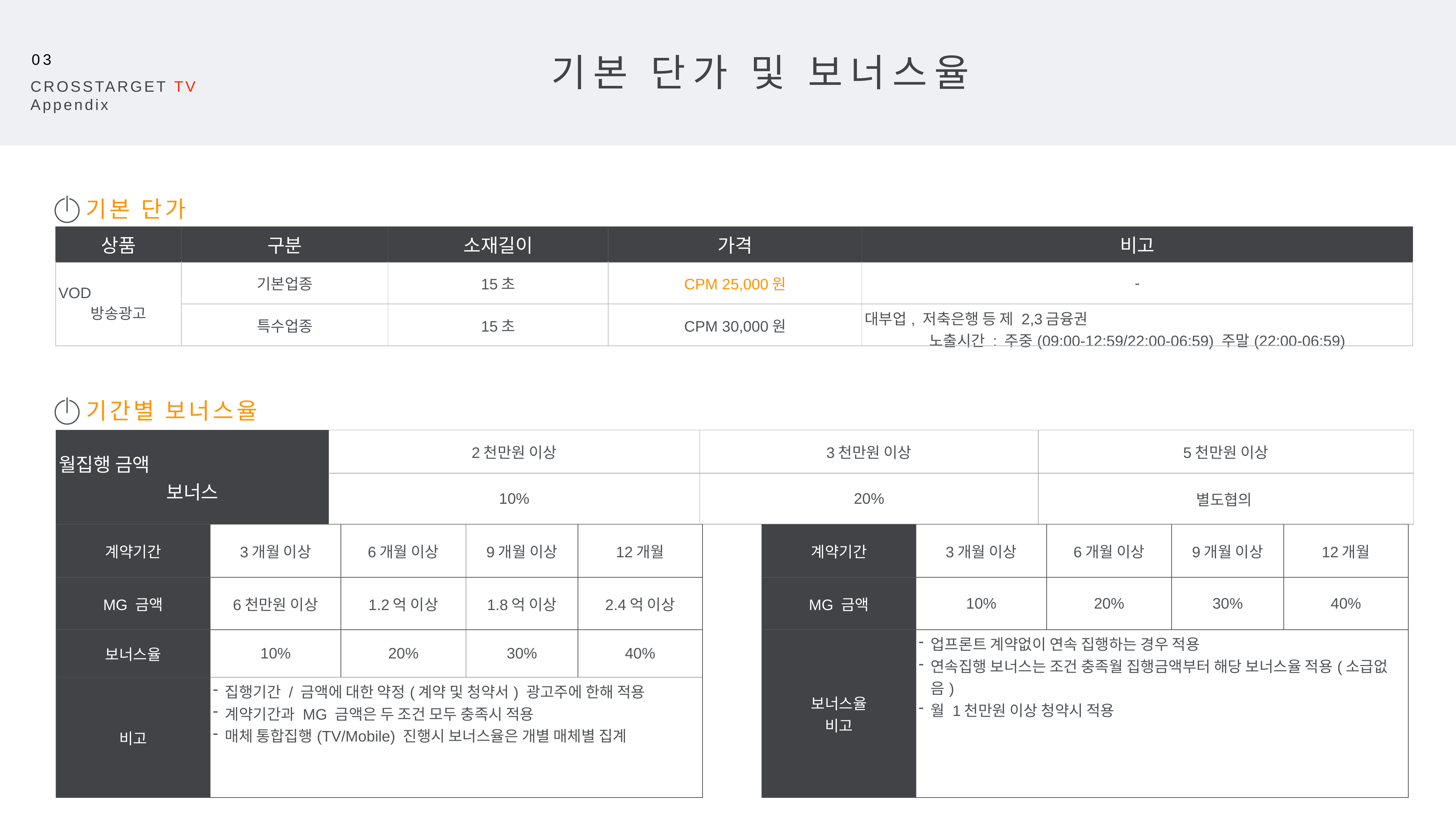

21
기본 단가 및 보너스율
03
CROSSTARGET TV
Appendix
기본 단가

| 상품 | 구분 | 소재길이 | 가격 | 비고 |
| --- | --- | --- | --- | --- |
| VOD 방송광고 | 기본업종 | 15초 | CPM 25,000원 | - |
|  | 특수업종 | 15초 | CPM 30,000원 | 대부업, 저축은행 등 제 2,3금융권 노출시간 : 주중(09:00-12:59/22:00-06:59) 주말(22:00-06:59) |
기간별 보너스율

| 월집행 금액 보너스 | 2천만원 이상 | 3천만원 이상 | 5천만원 이상 |
| --- | --- | --- | --- |
|  | 10% | 20% | 별도협의 |
| 계약기간 | 3개월 이상 | 6개월 이상 | 9개월 이상 | 12개월 |
| --- | --- | --- | --- | --- |
| MG 금액 | 6천만원 이상 | 1.2억 이상 | 1.8억 이상 | 2.4억 이상 |
| 보너스율 | 10% | 20% | 30% | 40% |
| 비고 | 집행기간 / 금액에 대한 약정(계약 및 청약서) 광고주에 한해 적용 계약기간과 MG 금액은 두 조건 모두 충족시 적용 매체 통합집행(TV/Mobile) 진행시 보너스율은 개별 매체별 집계 |  |  |  |
| 계약기간 | 3개월 이상 | 6개월 이상 | 9개월 이상 | 12개월 |
| --- | --- | --- | --- | --- |
| MG 금액 | 10% | 20% | 30% | 40% |
| 보너스율 비고 | 업프론트 계약없이 연속 집행하는 경우 적용 연속집행 보너스는 조건 충족월 집행금액부터 해당 보너스율 적용(소급없음) 월 1천만원 이상 청약시 적용 |  |  |  |
|  |  |  |  |  |